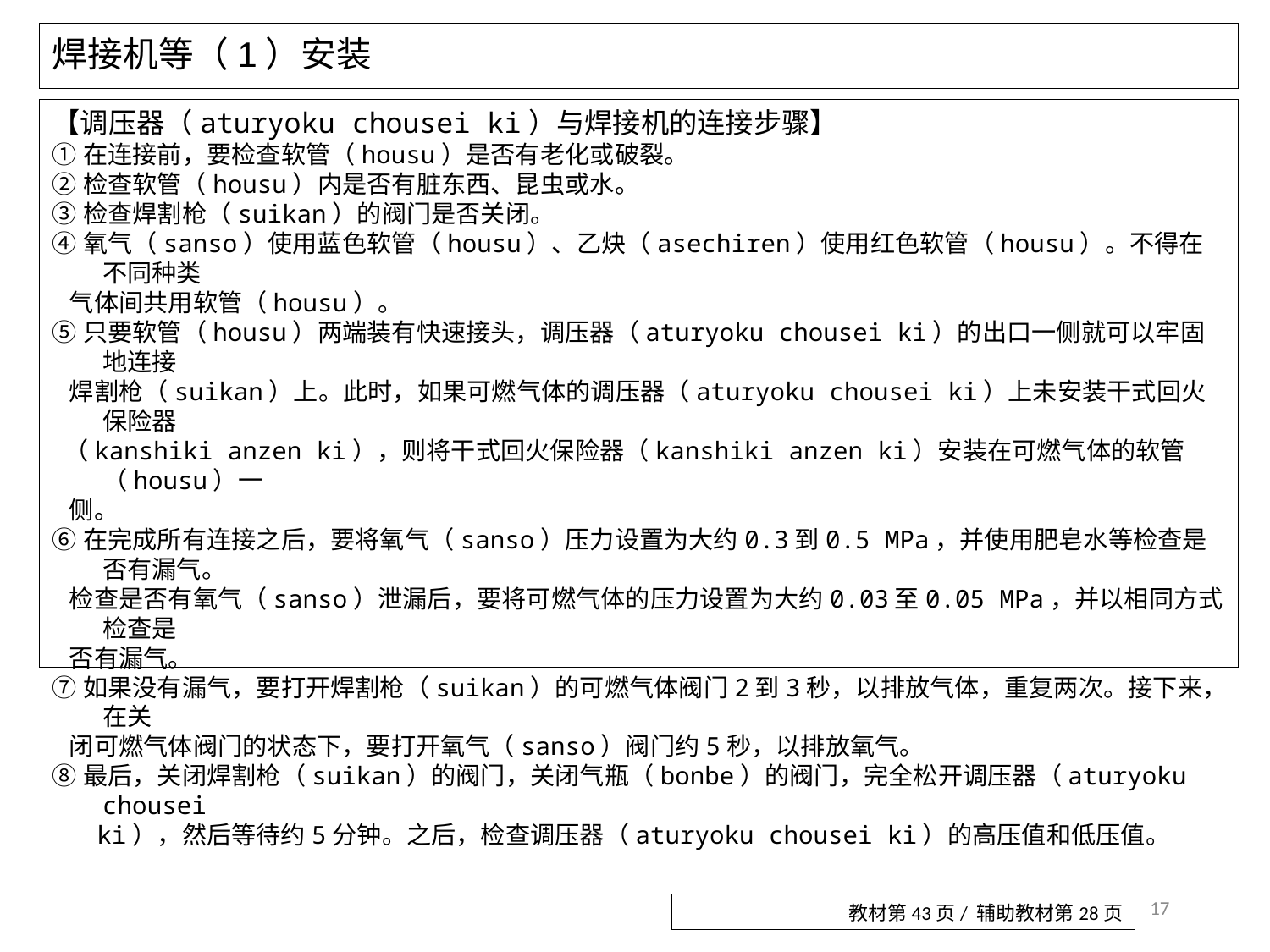

# 焊接机等（1）安装
【调压器（aturyoku chousei ki）与焊接机的连接步骤】
①在连接前，要检查软管（housu）是否有老化或破裂。
②检查软管（housu）内是否有脏东西、昆虫或水。
③检查焊割枪（suikan）的阀门是否关闭。
④氧气（sanso）使用蓝色软管（housu）、乙炔（asechiren）使用红色软管（housu）。不得在不同种类
  气体间共用软管（housu）。
⑤只要软管（housu）两端装有快速接头，调压器（aturyoku chousei ki）的出口一侧就可以牢固地连接
  焊割枪（suikan）上。此时，如果可燃气体的调压器（aturyoku chousei ki）上未安装干式回火保险器
 （kanshiki anzen ki），则将干式回火保险器（kanshiki anzen ki）安装在可燃气体的软管（housu）一
  侧。
⑥在完成所有连接之后，要将氧气（sanso）压力设置为大约0.3到0.5 MPa，并使用肥皂水等检查是否有漏气。
  检查是否有氧气（sanso）泄漏后，要将可燃气体的压力设置为大约0.03至0.05 MPa，并以相同方式检查是
  否有漏气。
⑦如果没有漏气，要打开焊割枪（suikan）的可燃气体阀门2到3秒，以排放气体，重复两次。接下来，在关
  闭可燃气体阀门的状态下，要打开氧气（sanso）阀门约5秒，以排放氧气。
⑧最后，关闭焊割枪（suikan）的阀门，关闭气瓶（bonbe）的阀门，完全松开调压器（aturyoku chousei
   ki），然后等待约5分钟。之后，检查调压器（aturyoku chousei ki）的高压值和低压值。
17
教材第43页/ 辅助教材第28页